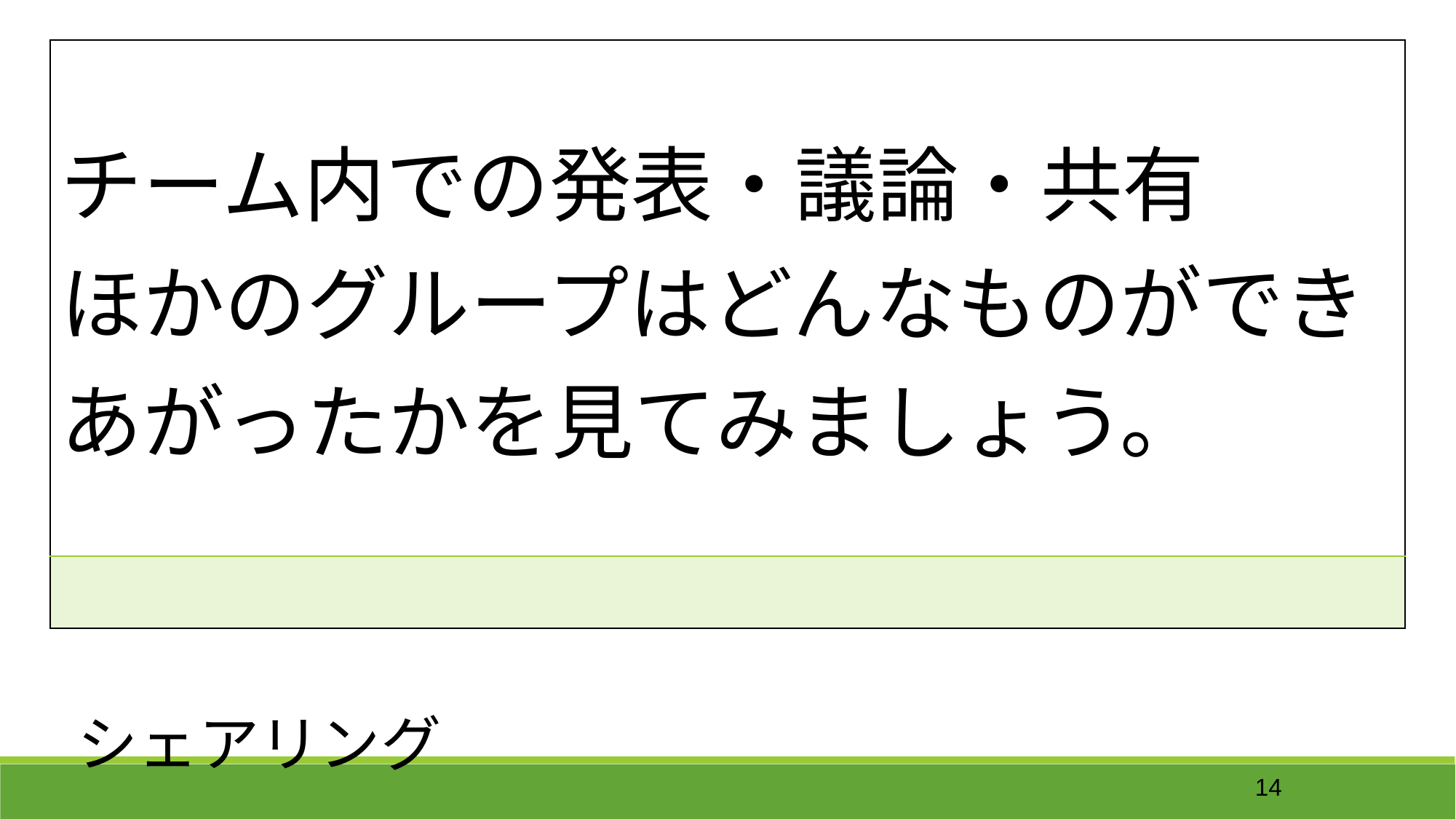

| チーム内での発表・議論・共有 ほかのグループはどんなものができあがったかを見てみましょう。 |
| --- |
|  |
　シェアリング

14